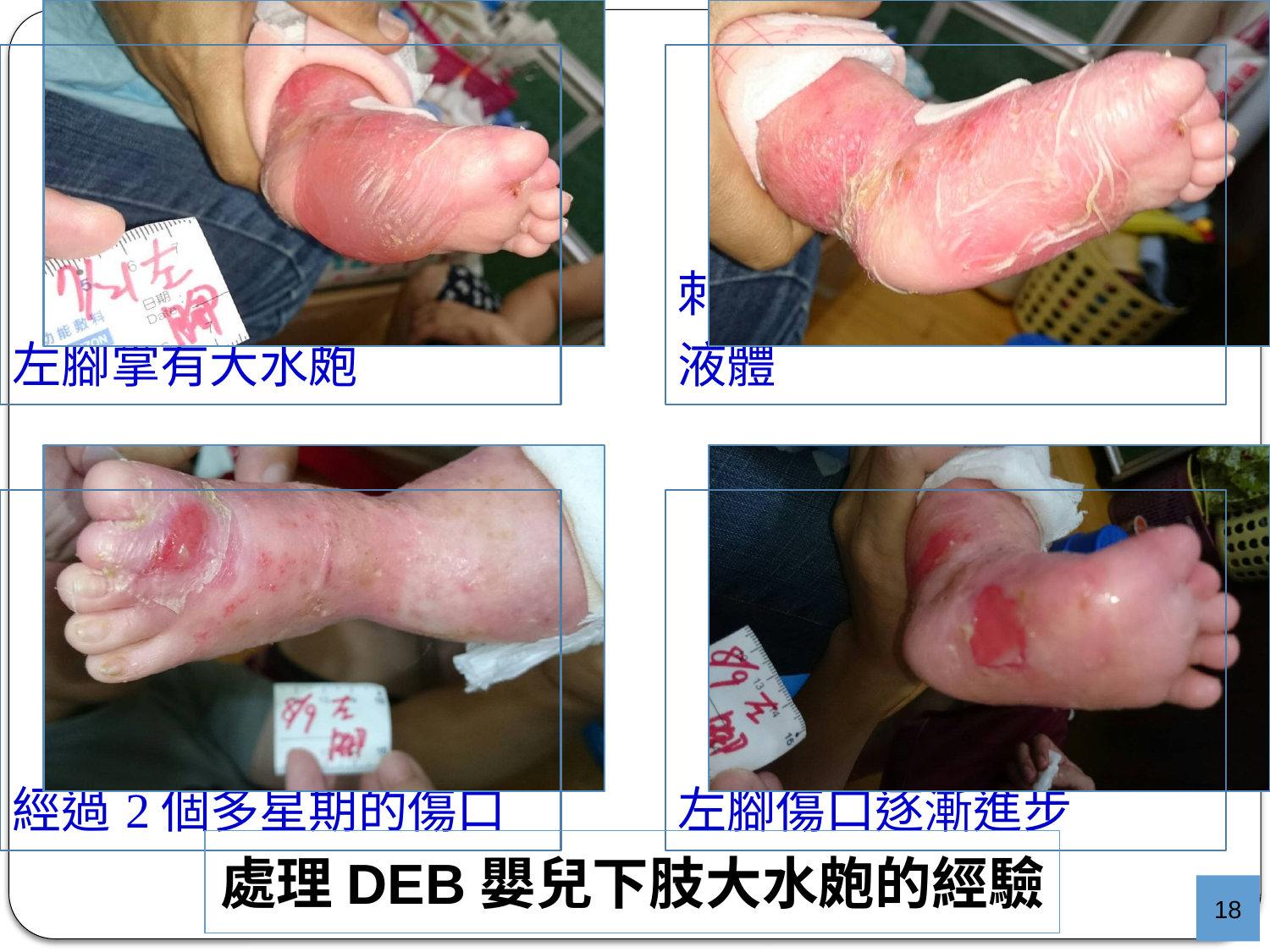

左腳掌有大水皰
左腳傷口逐漸進步
刺破水皰保留皮，排空液體
經過2個多星期的傷口
處理DEB嬰兒下肢大水皰的經驗

18